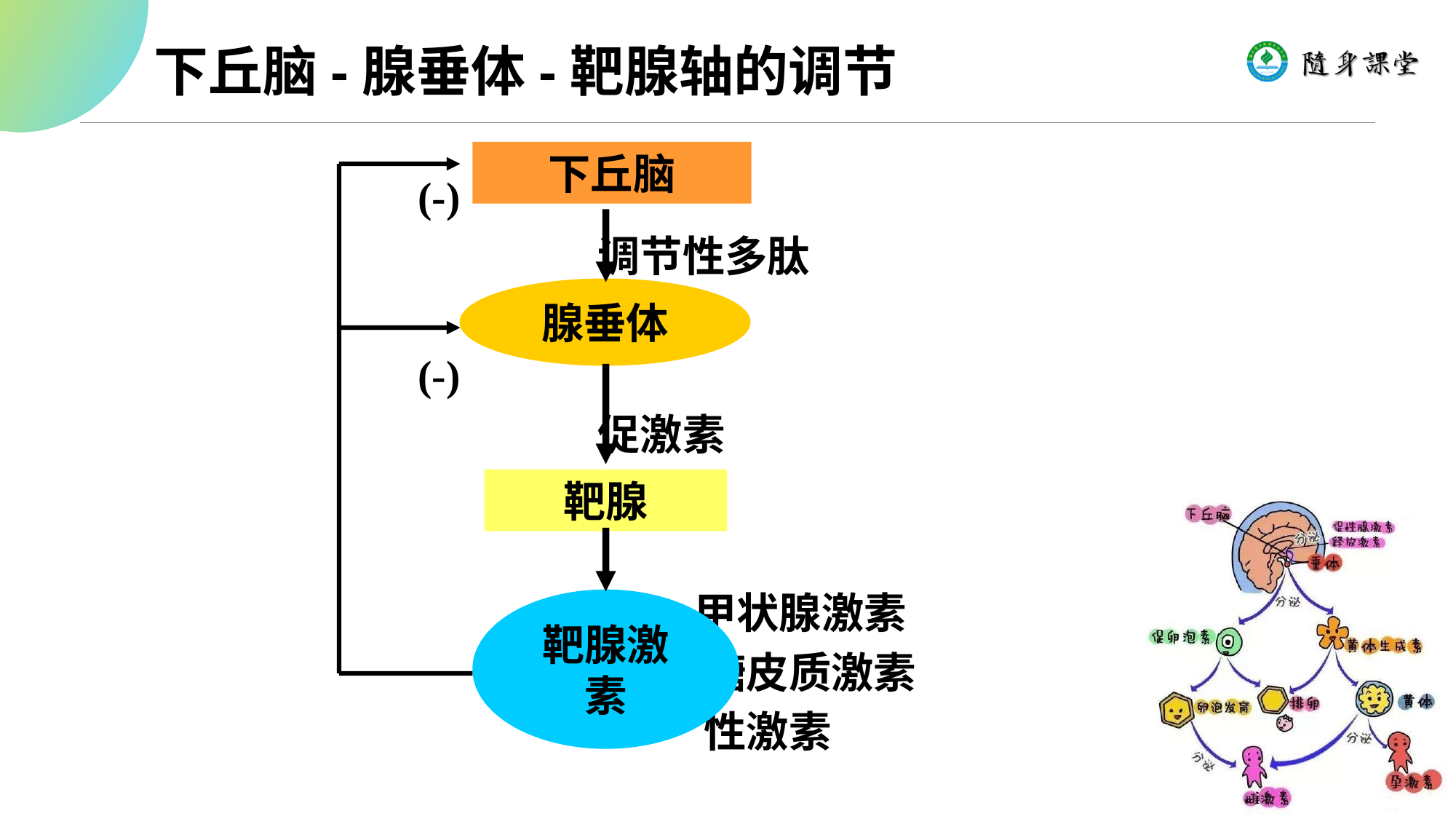

下丘脑-腺垂体-靶腺轴的调节

                         (-)
                                             调节性多肽

                         (-)
                                             促激素

                                                       甲状腺激素
                                                        糖皮质激素
                                                        性激素

下丘脑

腺垂体

靶腺

靶腺激素